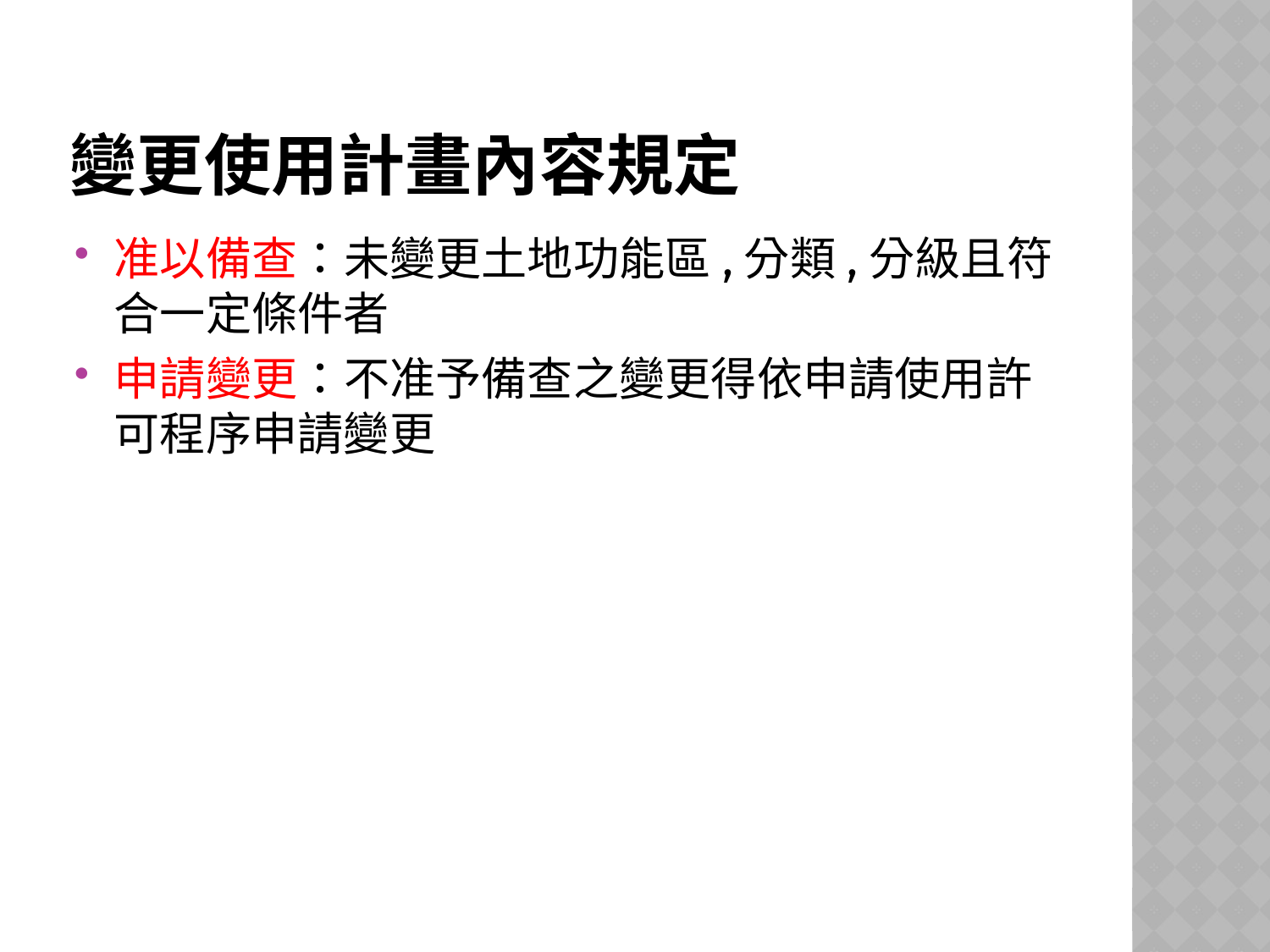

# 變更使用計畫內容規定
准以備查：未變更土地功能區,分類,分級且符合一定條件者
申請變更：不准予備查之變更得依申請使用許可程序申請變更